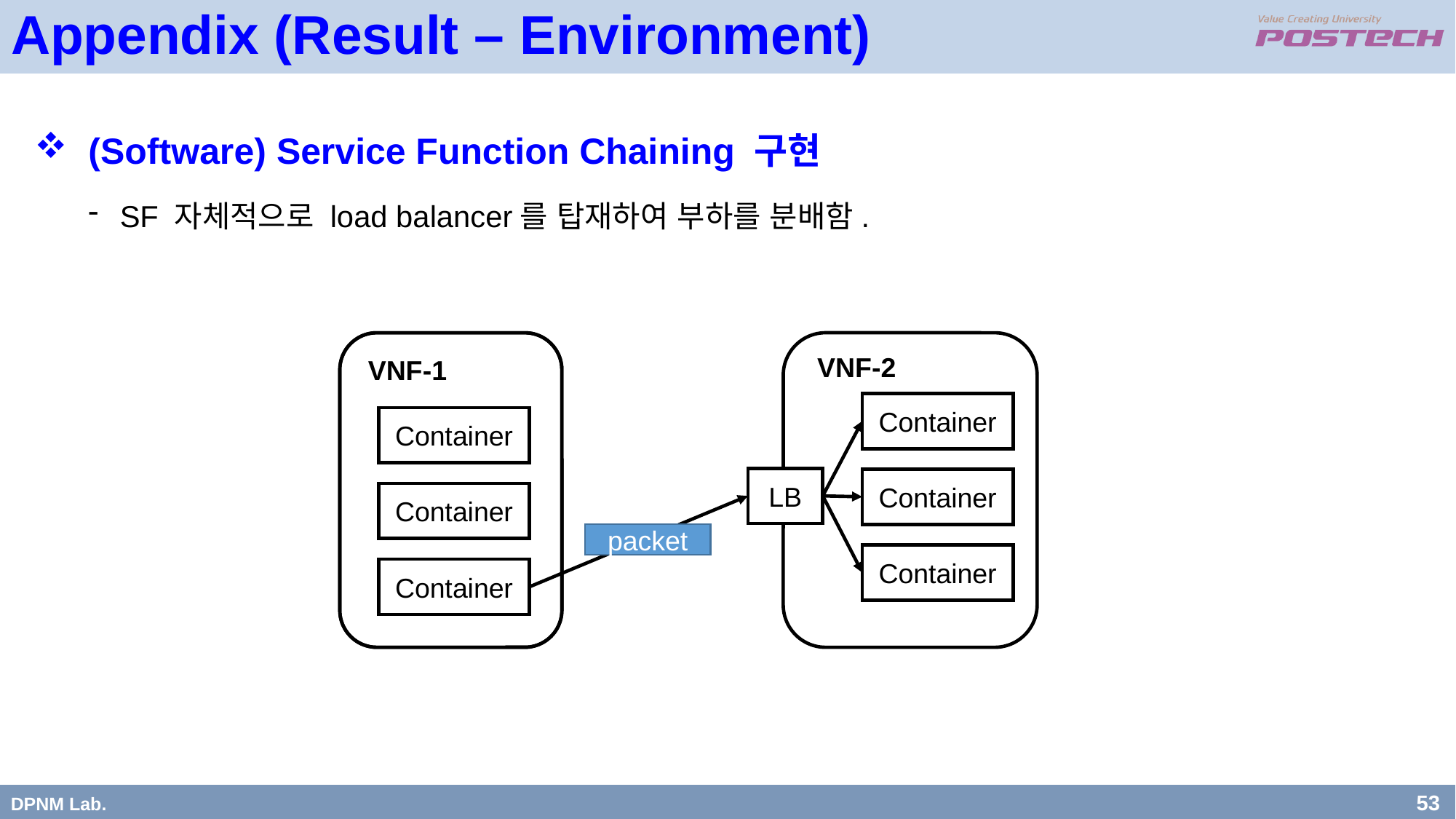

Appendix (Result – Environment)
(Software) Service Function Chaining 구현
SF 자체적으로 load balancer를 탑재하여 부하를 분배함.

VNF-2
VNF-1
Container
Container
LB
Container
Container
packet
Container
Container